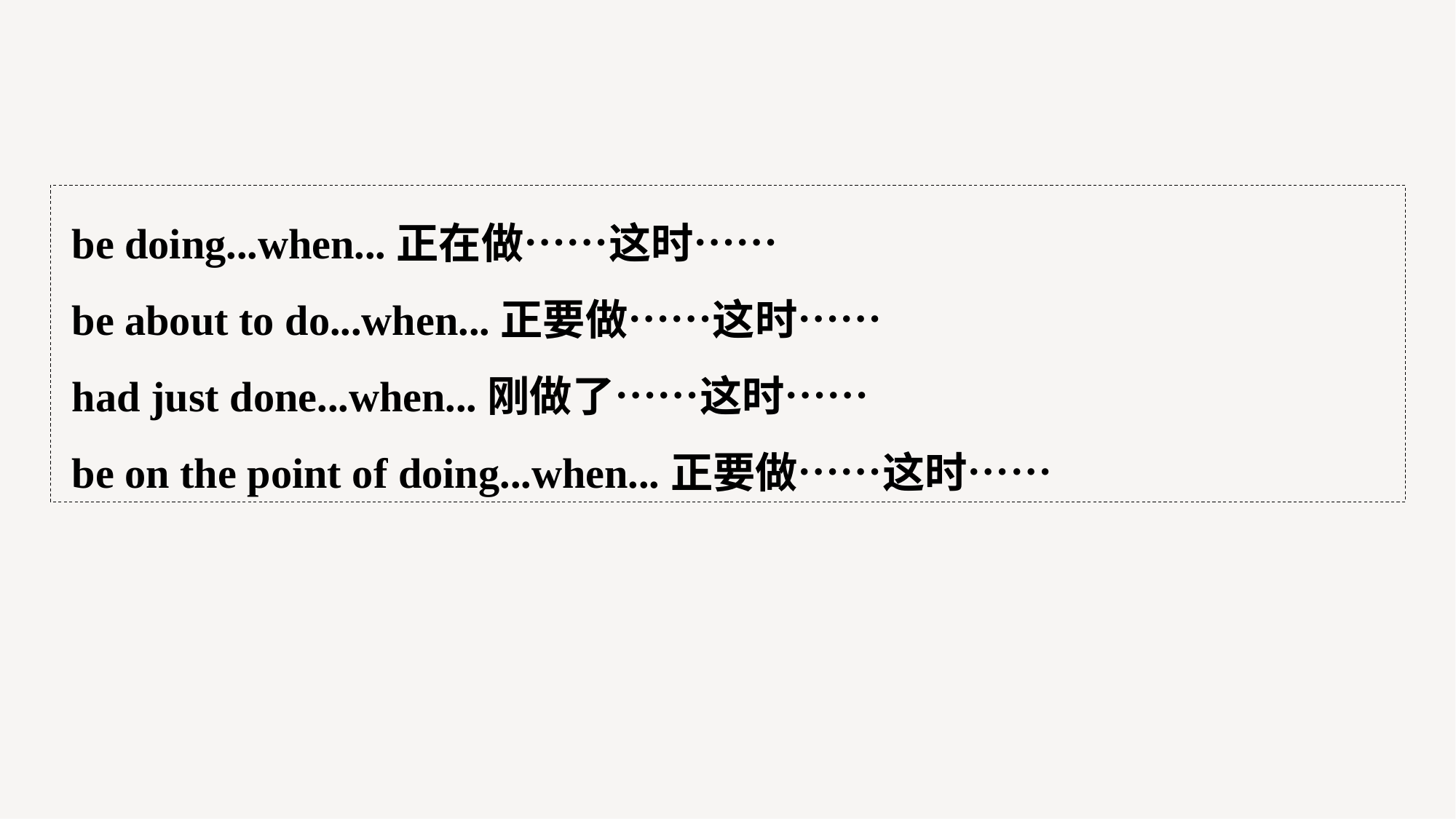

be doing...when...正在做……这时……
be about to do...when...正要做……这时……
had just done...when...刚做了……这时……
be on the point of doing...when...正要做……这时……